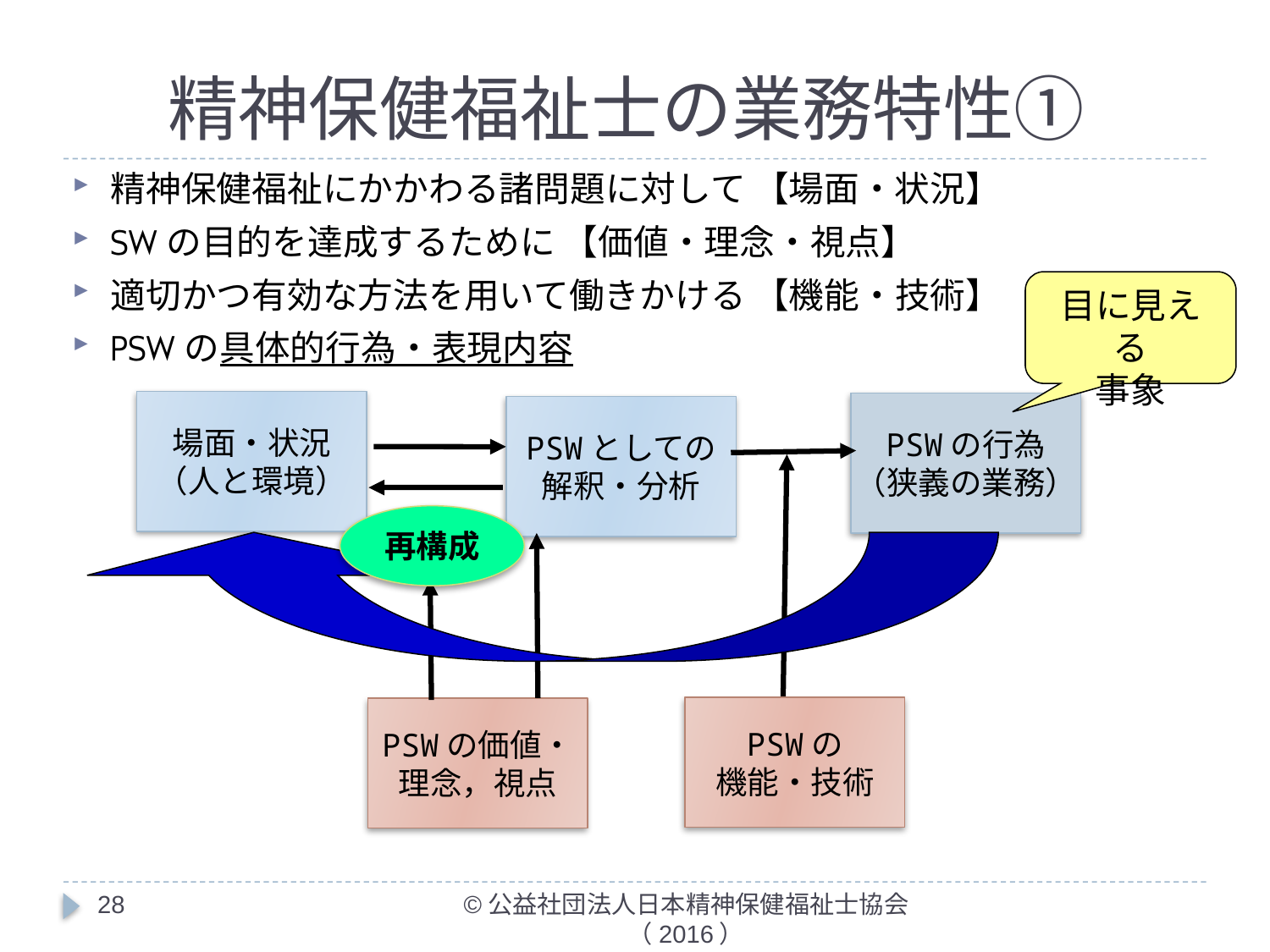

# 精神保健福祉士の業務特性①
精神保健福祉にかかわる諸問題に対して 【場面・状況】
SWの目的を達成するために 【価値・理念・視点】
適切かつ有効な方法を用いて働きかける 【機能・技術】
PSWの具体的行為・表現内容
目に見える
事象
場面・状況
（人と環境）
PSWの行為
（狭義の業務）
PSWとしての
解釈・分析

再構成

PSWの
機能・技術
PSWの価値・
理念，視点

28
©公益社団法人日本精神保健福祉士協会（2016）